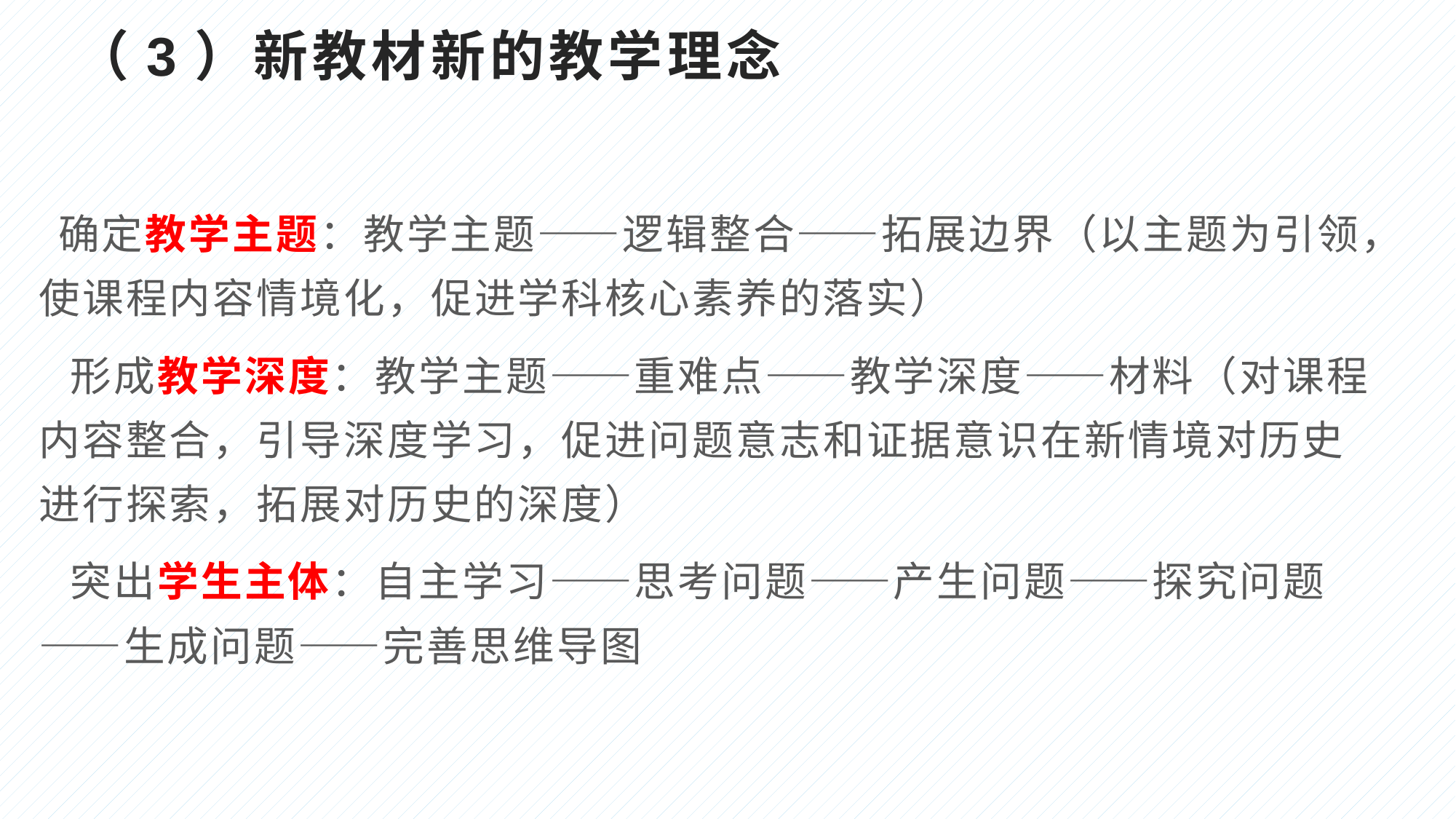

# （3）新教材新的教学理念
  确定教学主题：教学主题——逻辑整合——拓展边界（以主题为引领，使课程内容情境化，促进学科核心素养的落实）
  形成教学深度：教学主题——重难点——教学深度——材料（对课程内容整合，引导深度学习，促进问题意志和证据意识在新情境对历史进行探索，拓展对历史的深度）
  突出学生主体：自主学习——思考问题——产生问题——探究问题——生成问题——完善思维导图